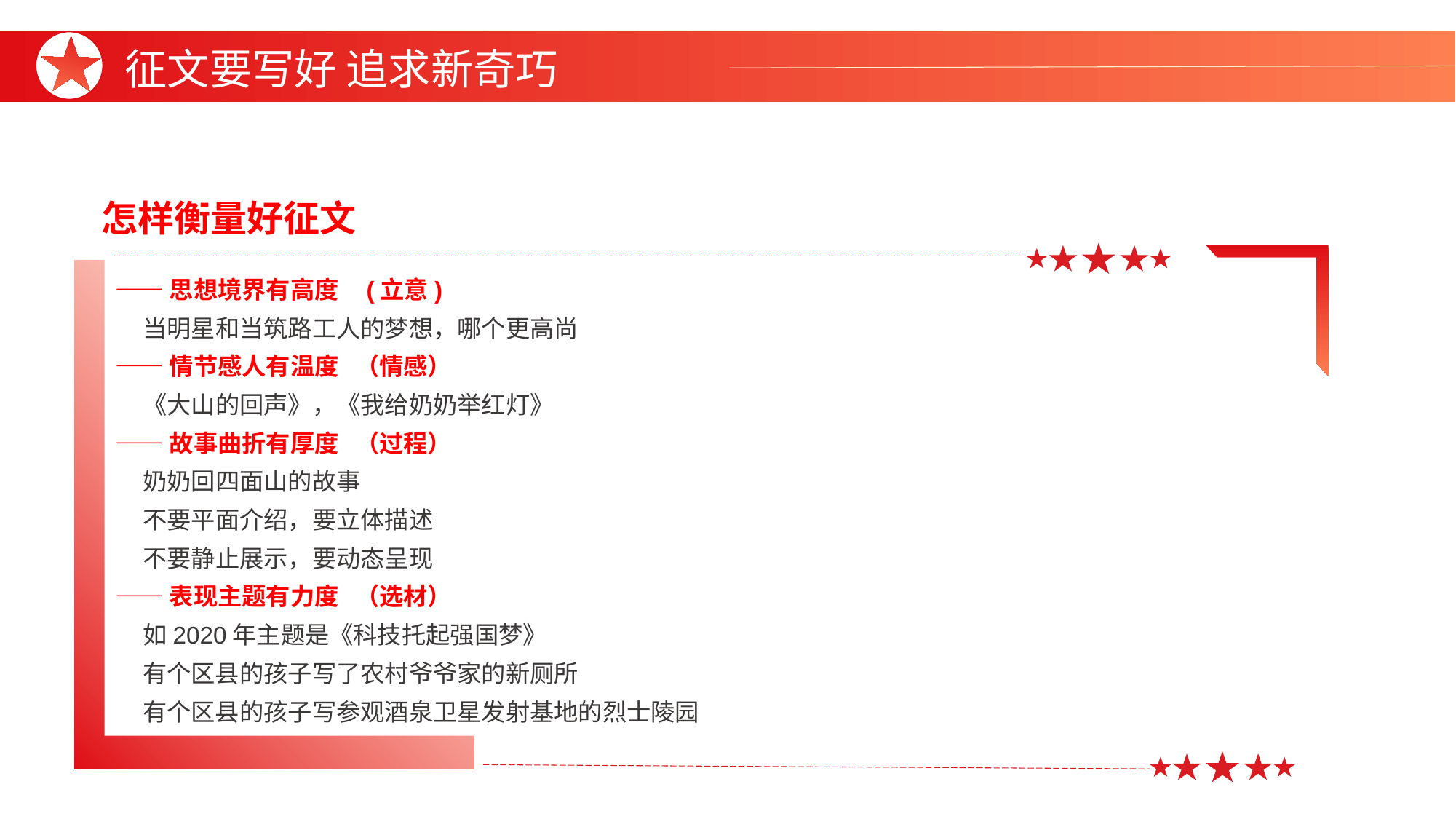

征文要写好 追求新奇巧
怎样衡量好征文

——思想境界有高度    (立意)
    当明星和当筑路工人的梦想，哪个更高尚
——情节感人有温度   （情感）
    《大山的回声》，《我给奶奶举红灯》
——故事曲折有厚度   （过程）
    奶奶回四面山的故事
    不要平面介绍，要立体描述
    不要静止展示，要动态呈现
——表现主题有力度   （选材）
    如2020年主题是《科技托起强国梦》
    有个区县的孩子写了农村爷爷家的新厕所
    有个区县的孩子写参观酒泉卫星发射基地的烈士陵园